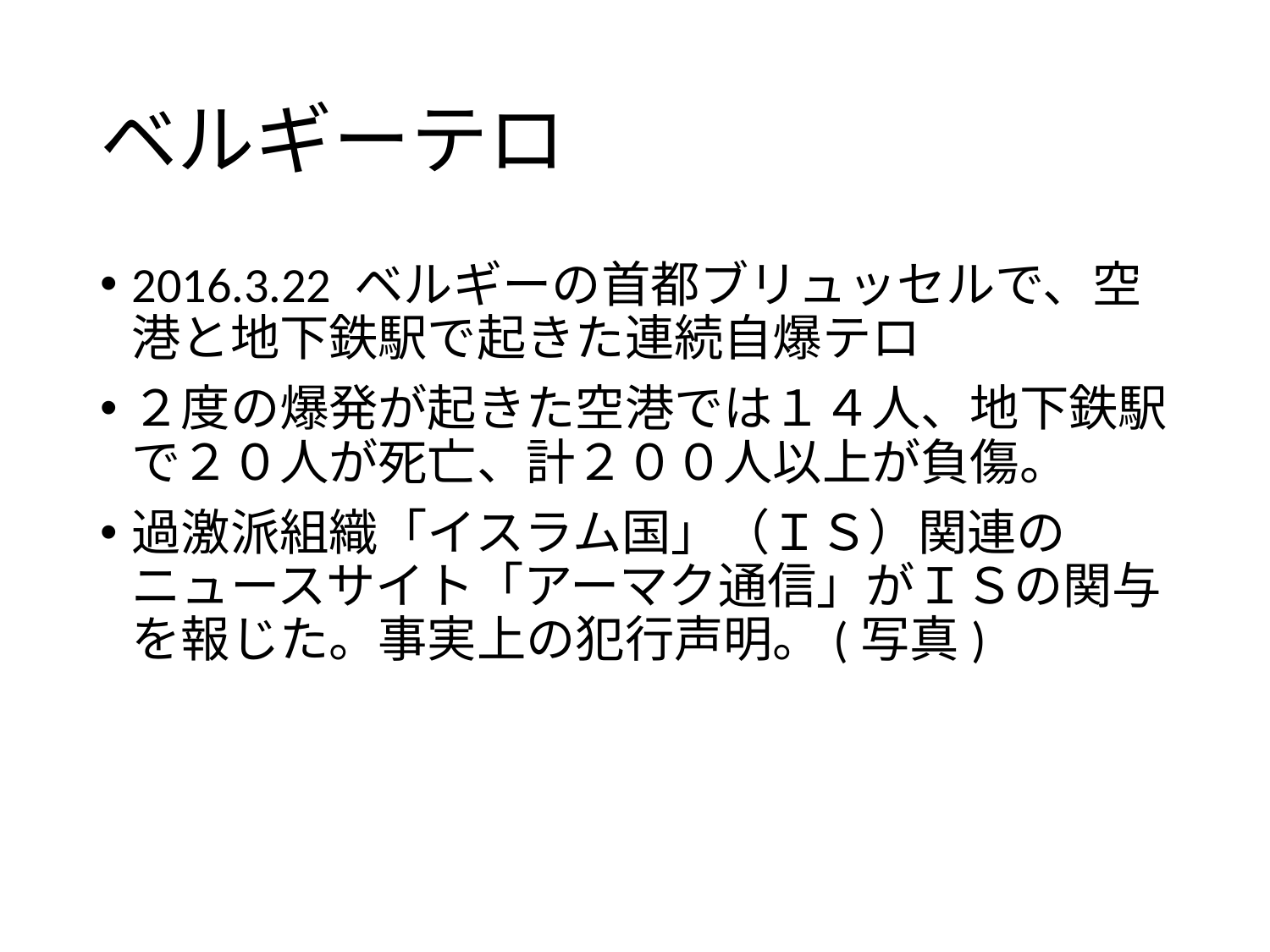

# ベルギーテロ
2016.3.22 ベルギーの首都ブリュッセルで、空港と地下鉄駅で起きた連続自爆テロ
２度の爆発が起きた空港では１４人、地下鉄駅で２０人が死亡、計２００人以上が負傷。
過激派組織「イスラム国」（ＩＳ）関連のニュースサイト「アーマク通信」がＩＳの関与を報じた。事実上の犯行声明。(写真)